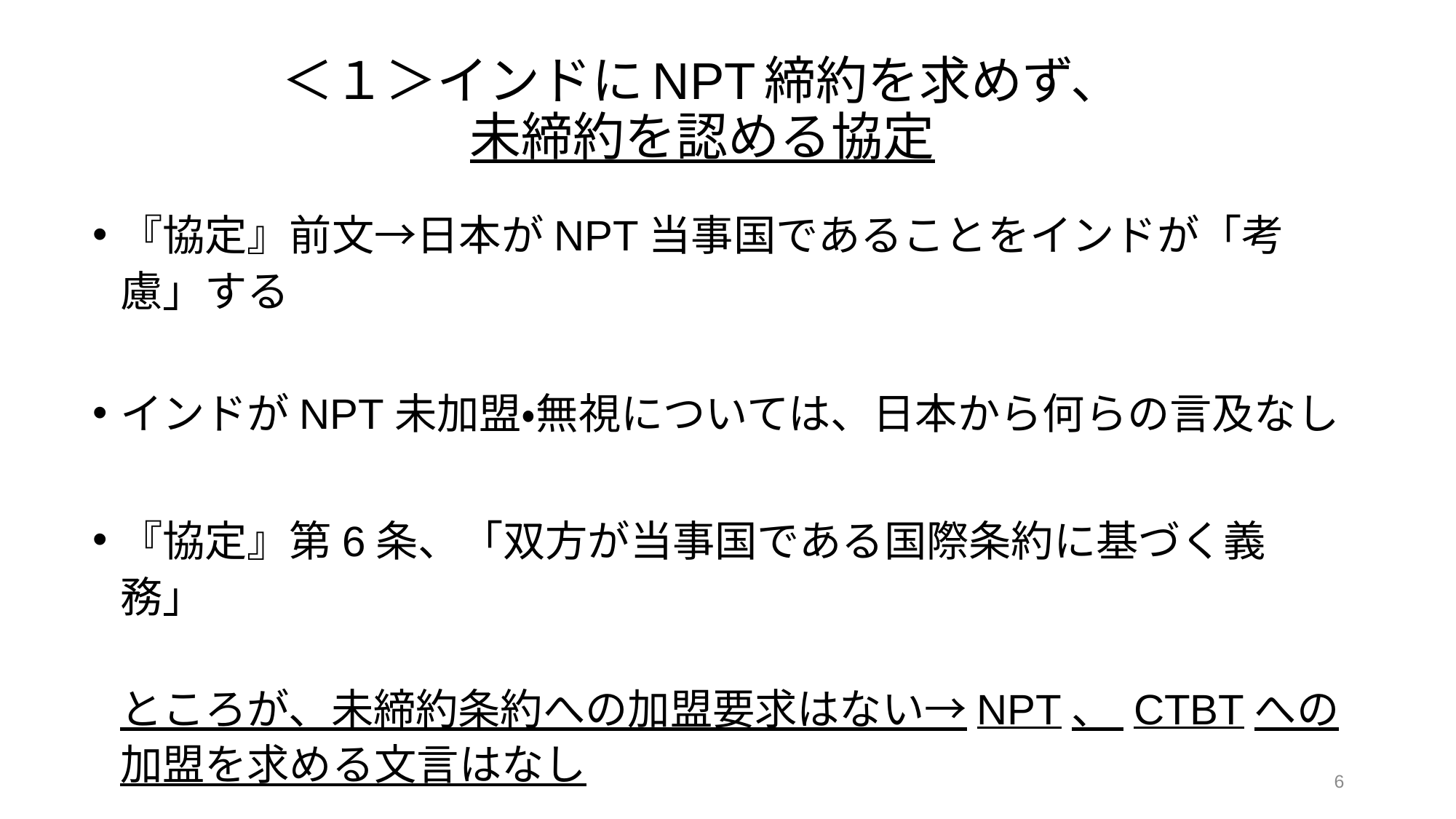

# ＜１＞インドにNPT締約を求めず、 未締約を認める協定
『協定』前文→日本がNPT当事国であることをインドが「考慮」する
インドがNPT未加盟・無視については、日本から何らの言及なし
『協定』第6条、「双方が当事国である国際条約に基づく義務」
ところが、未締約条約への加盟要求はない→NPT、 CTBTへの加盟を求める文言はなし
6